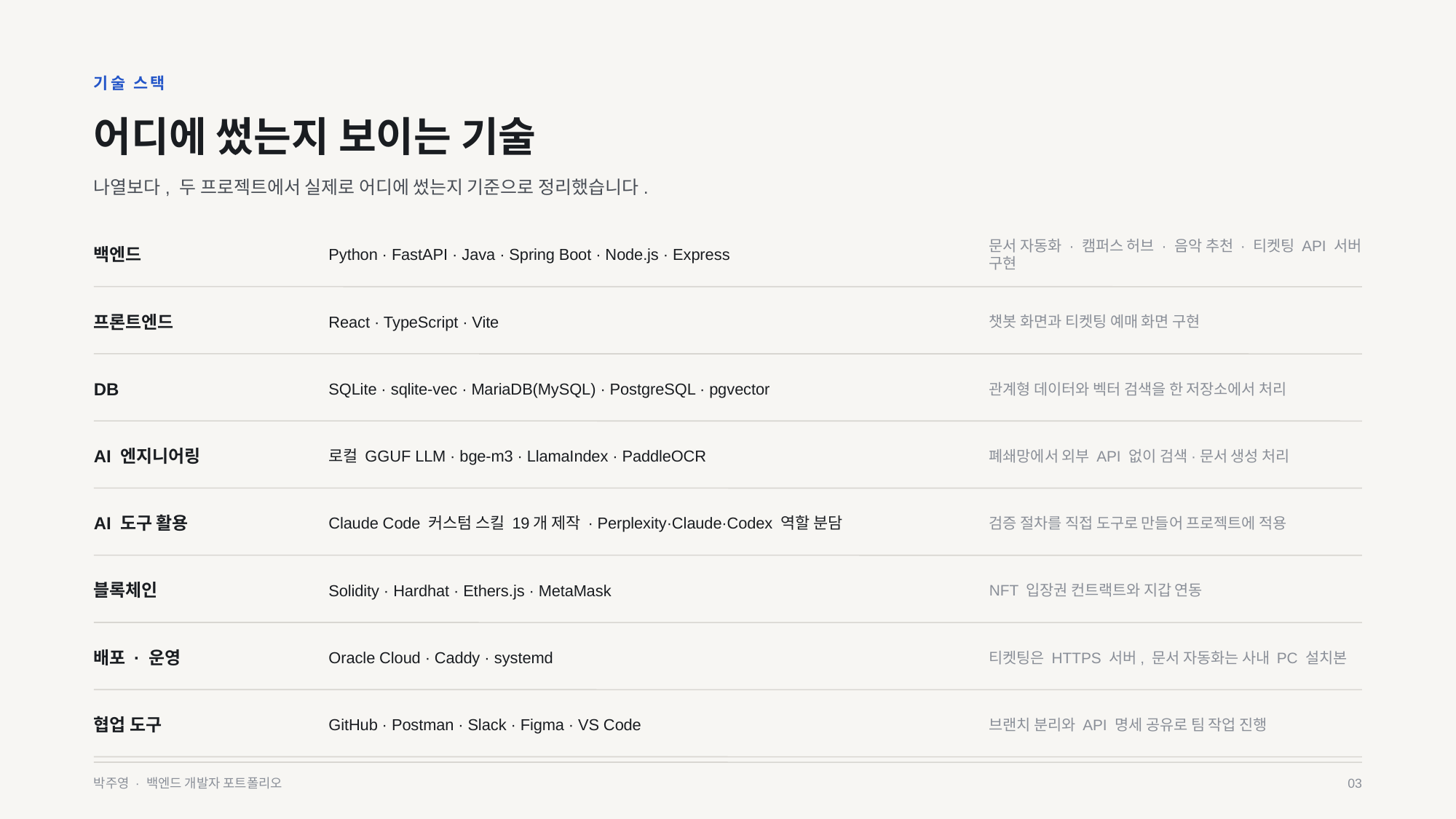

기술 스택
어디에 썼는지 보이는 기술
나열보다, 두 프로젝트에서 실제로 어디에 썼는지 기준으로 정리했습니다.
백엔드
Python · FastAPI · Java · Spring Boot · Node.js · Express
문서 자동화 · 캠퍼스 허브 · 음악 추천 · 티켓팅 API 서버 구현

프론트엔드
React · TypeScript · Vite
챗봇 화면과 티켓팅 예매 화면 구현

DB
SQLite · sqlite-vec · MariaDB(MySQL) · PostgreSQL · pgvector
관계형 데이터와 벡터 검색을 한 저장소에서 처리

AI 엔지니어링
로컬 GGUF LLM · bge-m3 · LlamaIndex · PaddleOCR
폐쇄망에서 외부 API 없이 검색·문서 생성 처리

AI 도구 활용
Claude Code 커스텀 스킬 19개 제작 · Perplexity·Claude·Codex 역할 분담
검증 절차를 직접 도구로 만들어 프로젝트에 적용

블록체인
Solidity · Hardhat · Ethers.js · MetaMask
NFT 입장권 컨트랙트와 지갑 연동

배포 · 운영
Oracle Cloud · Caddy · systemd
티켓팅은 HTTPS 서버, 문서 자동화는 사내 PC 설치본

협업 도구
GitHub · Postman · Slack · Figma · VS Code
브랜치 분리와 API 명세 공유로 팀 작업 진행

박주영 · 백엔드 개발자 포트폴리오
03